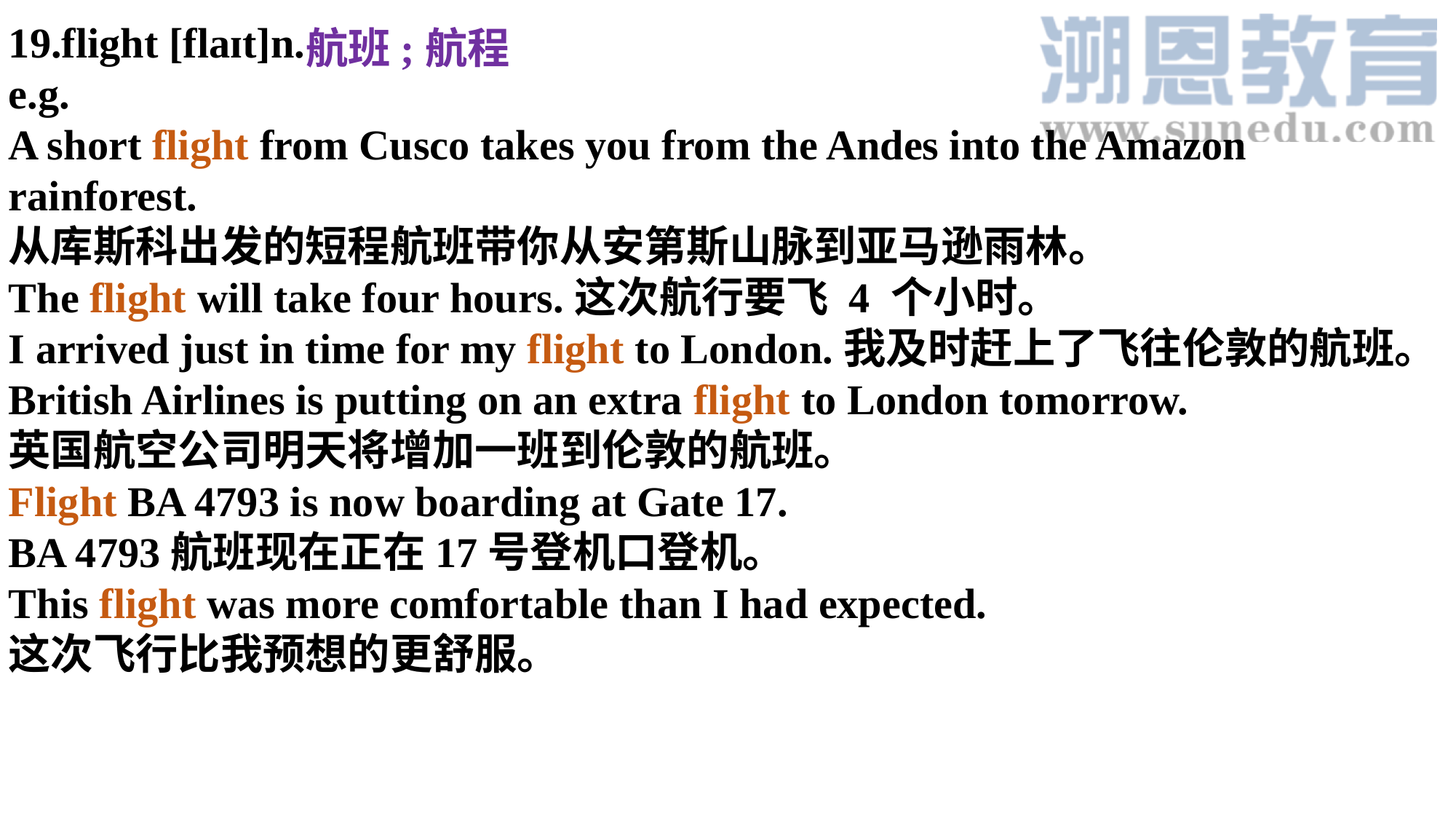

19.flight [flaɪt]n.
e.g.
A short flight from Cusco takes you from the Andes into the Amazon rainforest.
从库斯科出发的短程航班带你从安第斯山脉到亚马逊雨林。
The flight will take four hours.这次航行要飞 4 个小时。
I arrived just in time for my flight to London.我及时赶上了飞往伦敦的航班。
British Airlines is putting on an extra flight to London tomorrow.
英国航空公司明天将增加一班到伦敦的航班。
Flight BA 4793 is now boarding at Gate 17.
BA 4793航班现在正在17号登机口登机。
This flight was more comfortable than I had expected.
这次飞行比我预想的更舒服。
航班;航程